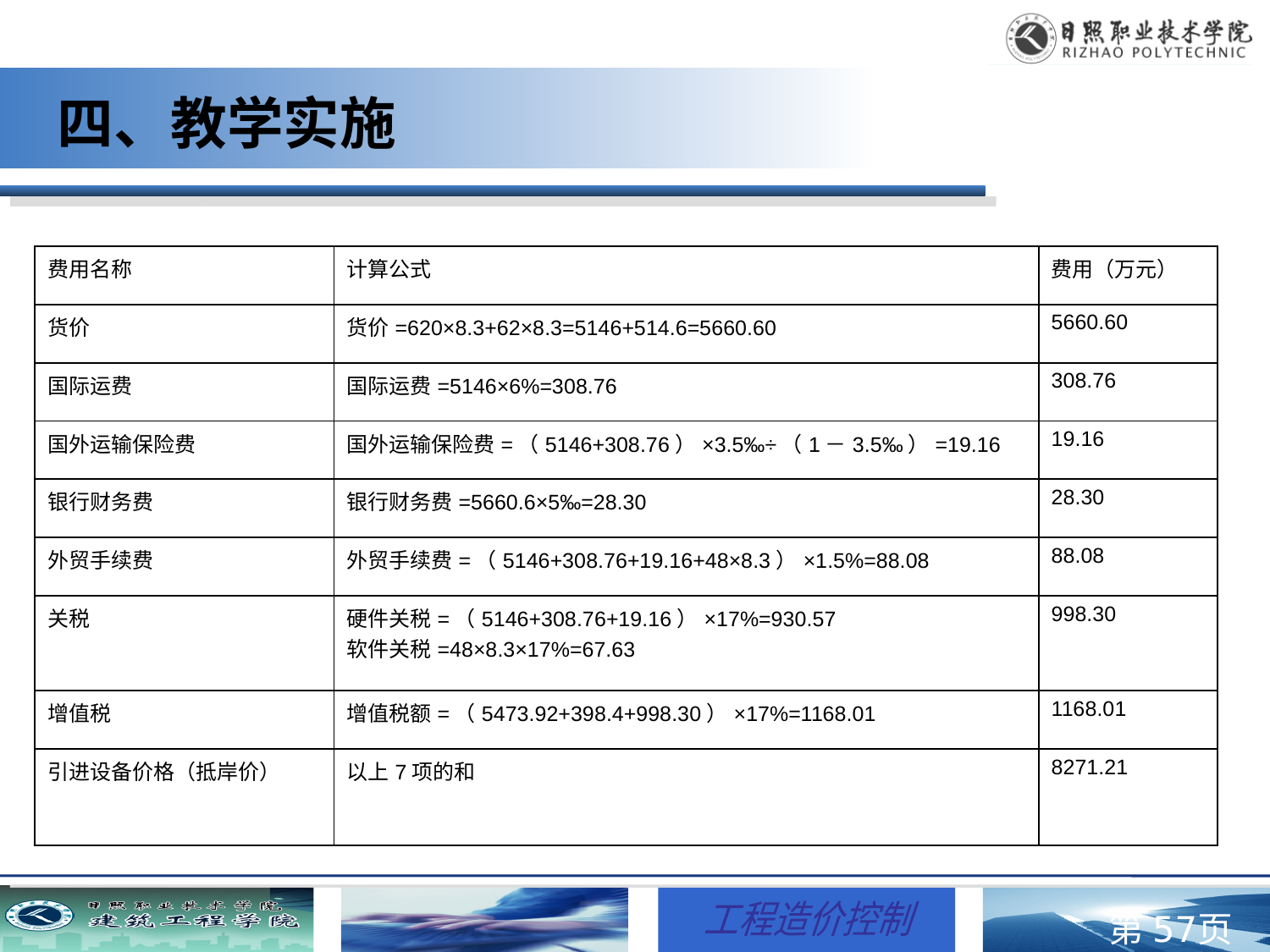

四、教学实施
| 费用名称 | 计算公式 | 费用（万元） |
| --- | --- | --- |
| 货价 | 货价=620×8.3+62×8.3=5146+514.6=5660.60 | 5660.60 |
| 国际运费 | 国际运费=5146×6%=308.76 | 308.76 |
| 国外运输保险费 | 国外运输保险费=（5146+308.76）×3.5‰÷（1－3.5‰）=19.16 | 19.16 |
| 银行财务费 | 银行财务费=5660.6×5‰=28.30 | 28.30 |
| 外贸手续费 | 外贸手续费=（5146+308.76+19.16+48×8.3）×1.5%=88.08 | 88.08 |
| 关税 | 硬件关税=（5146+308.76+19.16）×17%=930.57 软件关税=48×8.3×17%=67.63 | 998.30 |
| 增值税 | 增值税额=（5473.92+398.4+998.30）×17%=1168.01 | 1168.01 |
| 引进设备价格（抵岸价） | 以上7项的和 | 8271.21 |
第57页